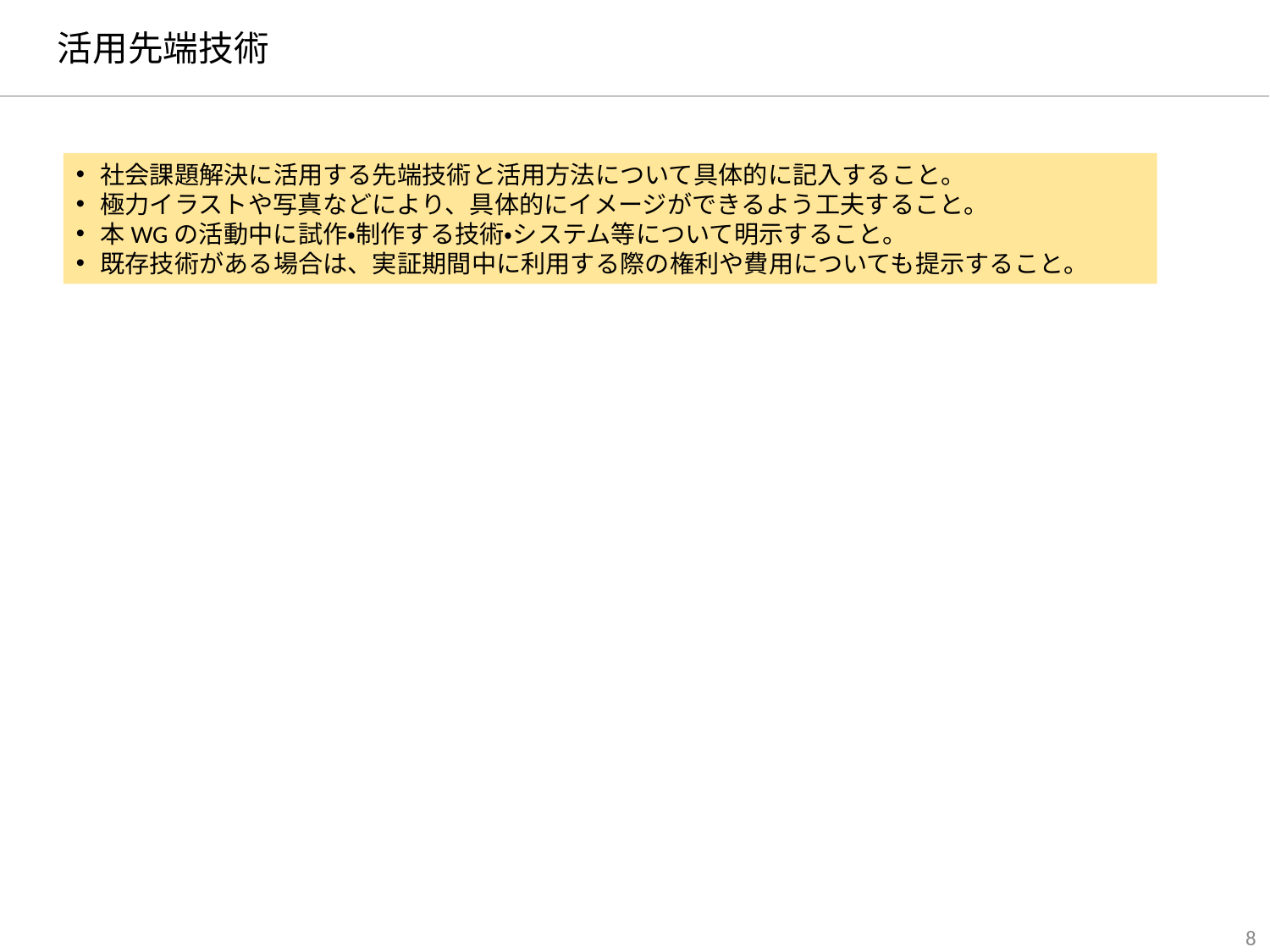

# 活用先端技術
社会課題解決に活用する先端技術と活用方法について具体的に記入すること。
極力イラストや写真などにより、具体的にイメージができるよう工夫すること。
本WGの活動中に試作・制作する技術・システム等について明示すること。
既存技術がある場合は、実証期間中に利用する際の権利や費用についても提示すること。
8